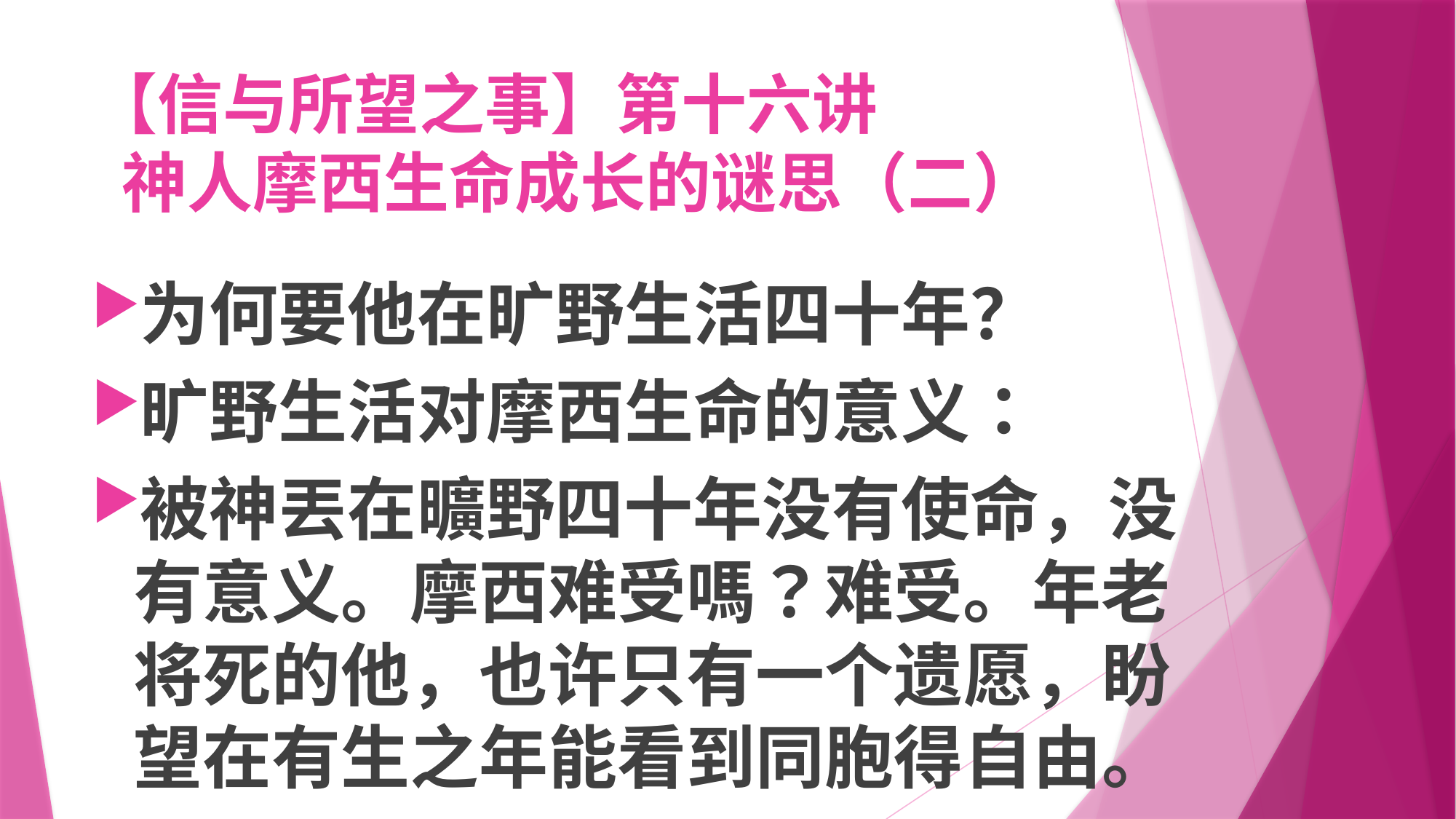

# 【信与所望之事】第十六讲 神人摩西生命成长的谜思（二）
为何要他在旷野生活四十年？
旷野生活对摩西生命的意义：
被神丟在曠野四十年没有使命，没有意义。摩西难受嗎？难受。年老将死的他，也许只有一个遗愿，盼望在有生之年能看到同胞得自由。